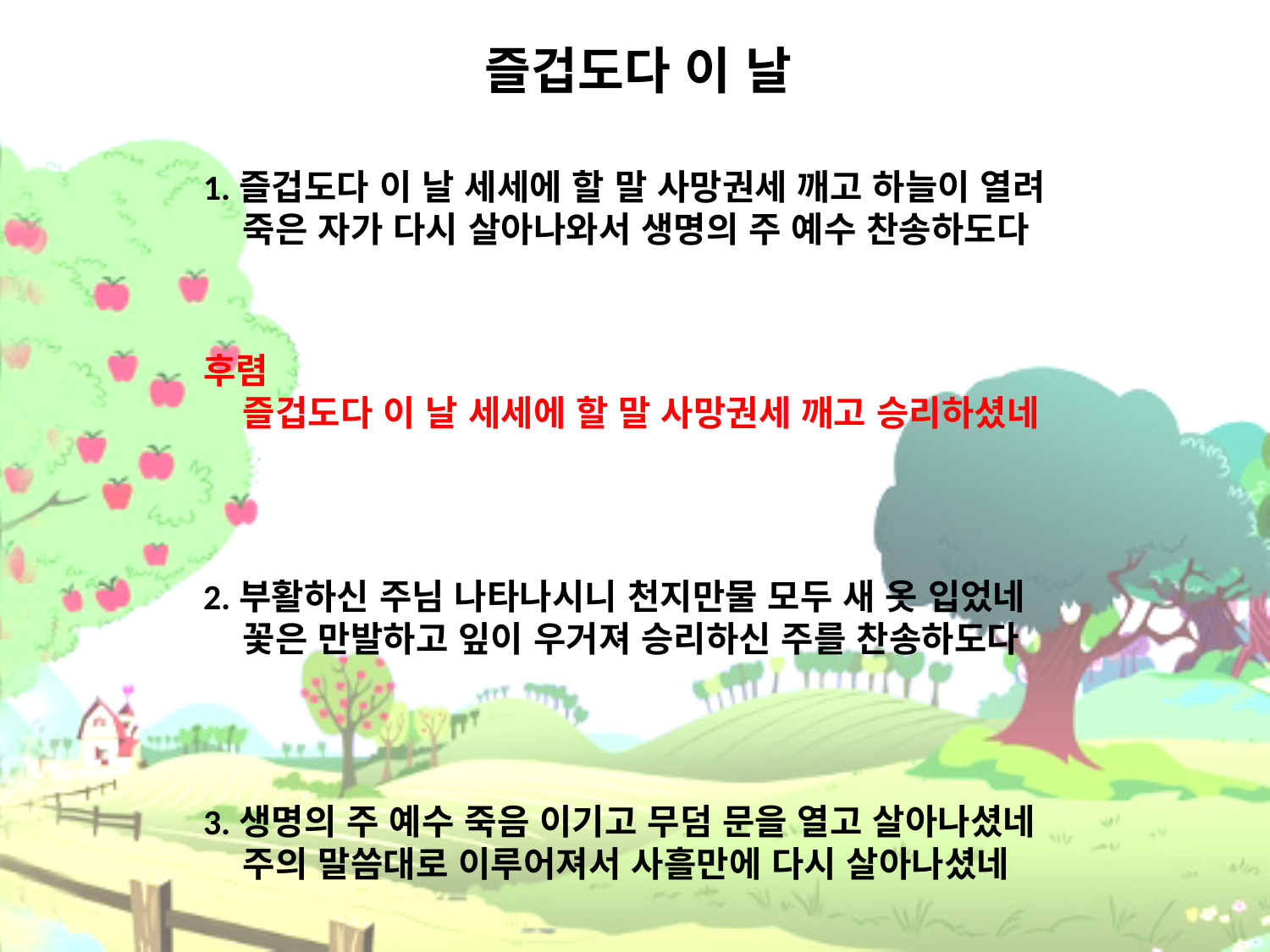

# 즐겁도다 이 날
1.즐겁도다 이 날 세세에 할 말 사망권세 깨고 하늘이 열려
    죽은 자가 다시 살아나와서 생명의 주 예수 찬송하도다

후렴
    즐겁도다 이 날 세세에 할 말 사망권세 깨고 승리하셨네

2.부활하신 주님 나타나시니 천지만물 모두 새 옷 입었네
    꽃은 만발하고 잎이 우거져 승리하신 주를 찬송하도다

3.생명의 주 예수 죽음 이기고 무덤 문을 열고 살아나셨네
    주의 말씀대로 이루어져서 사흘만에 다시 살아나셨네